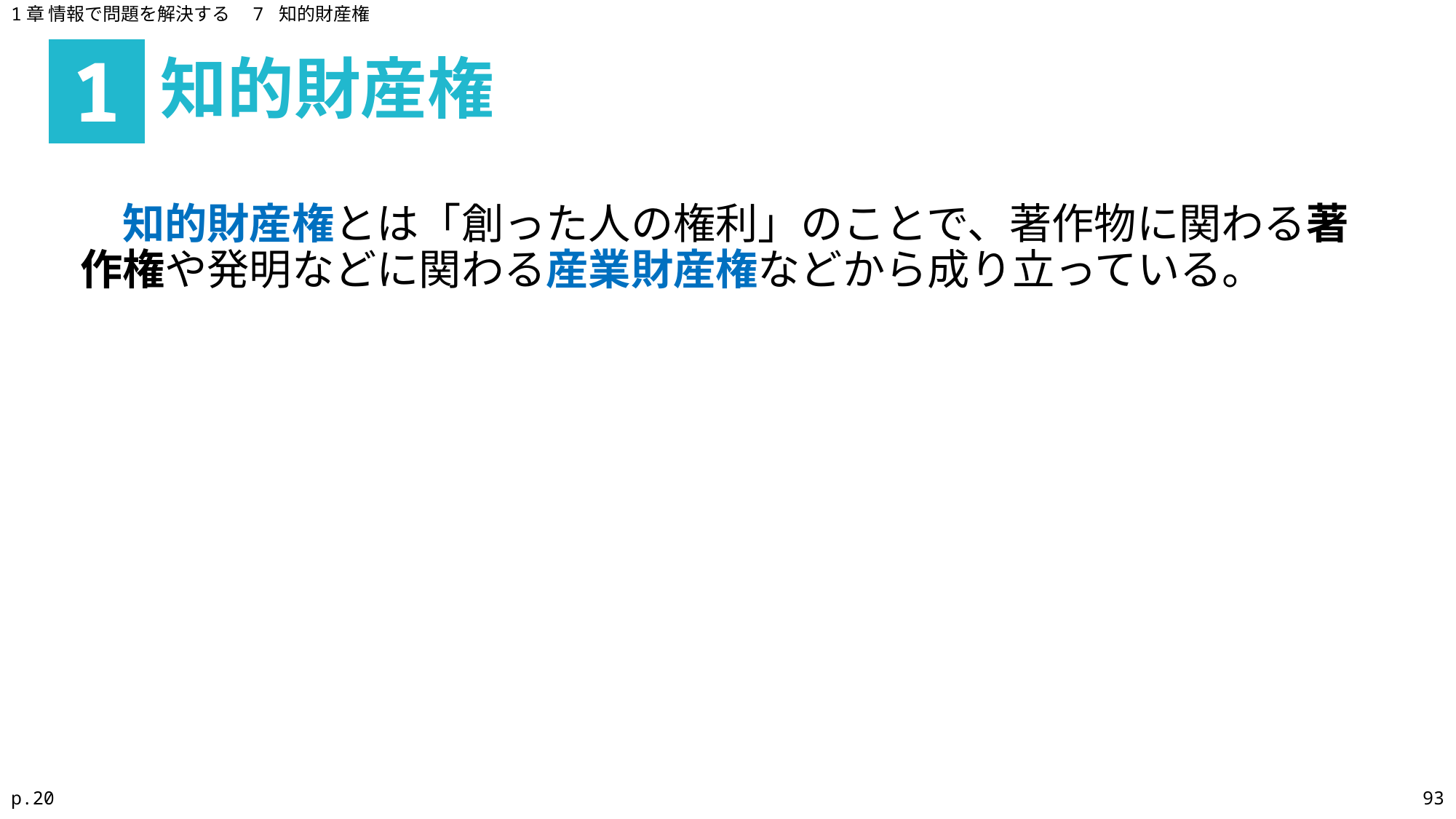

1章 情報で問題を解決する　7 知的財産権
知的財産権
1
　知的財産権とは「創った人の権利」のことで、著作物に関わる著作権や発明などに関わる産業財産権などから成り立っている。
p.20
93